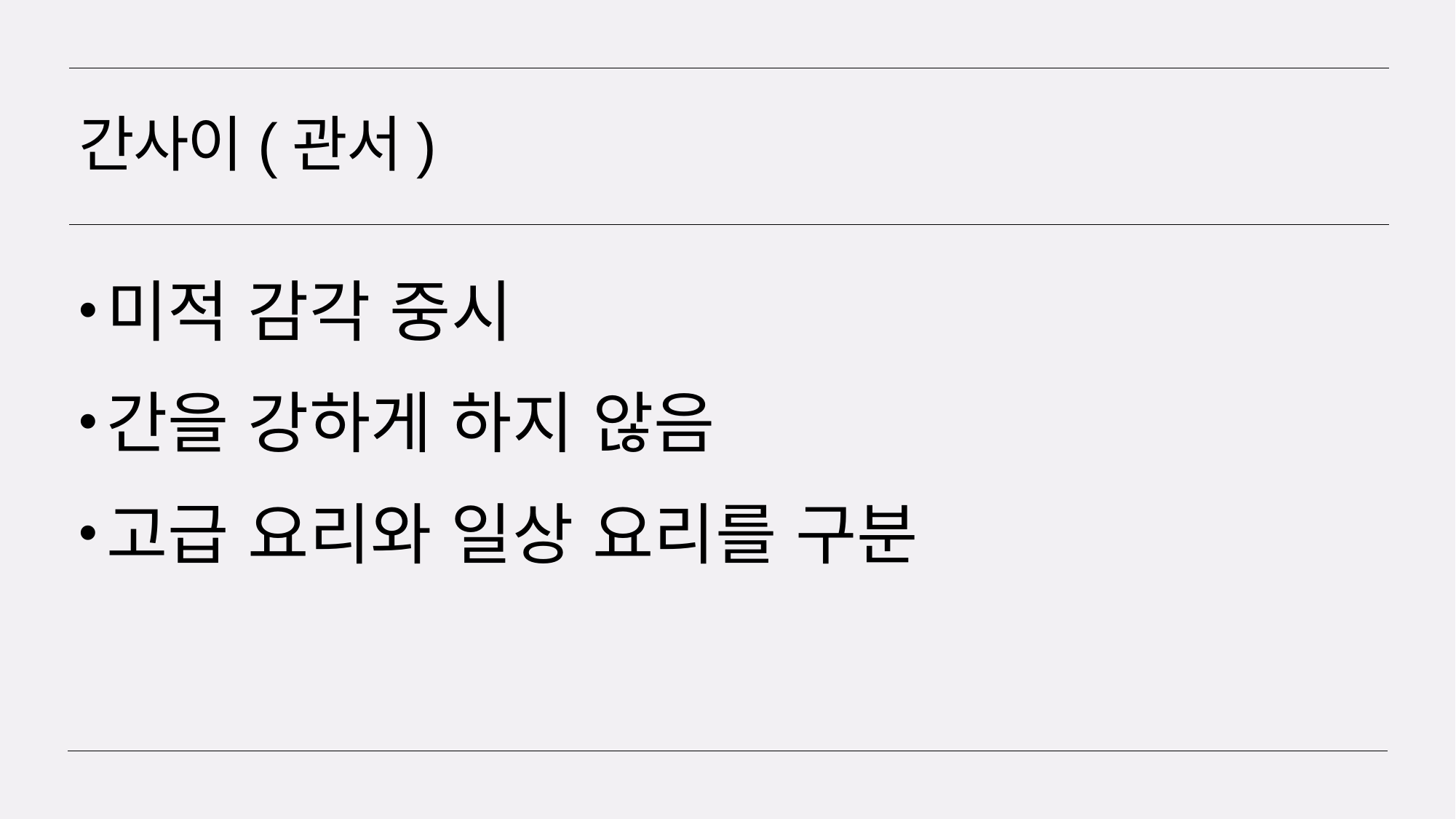

# 간사이(관서)
미적 감각 중시
간을 강하게 하지 않음
고급 요리와 일상 요리를 구분